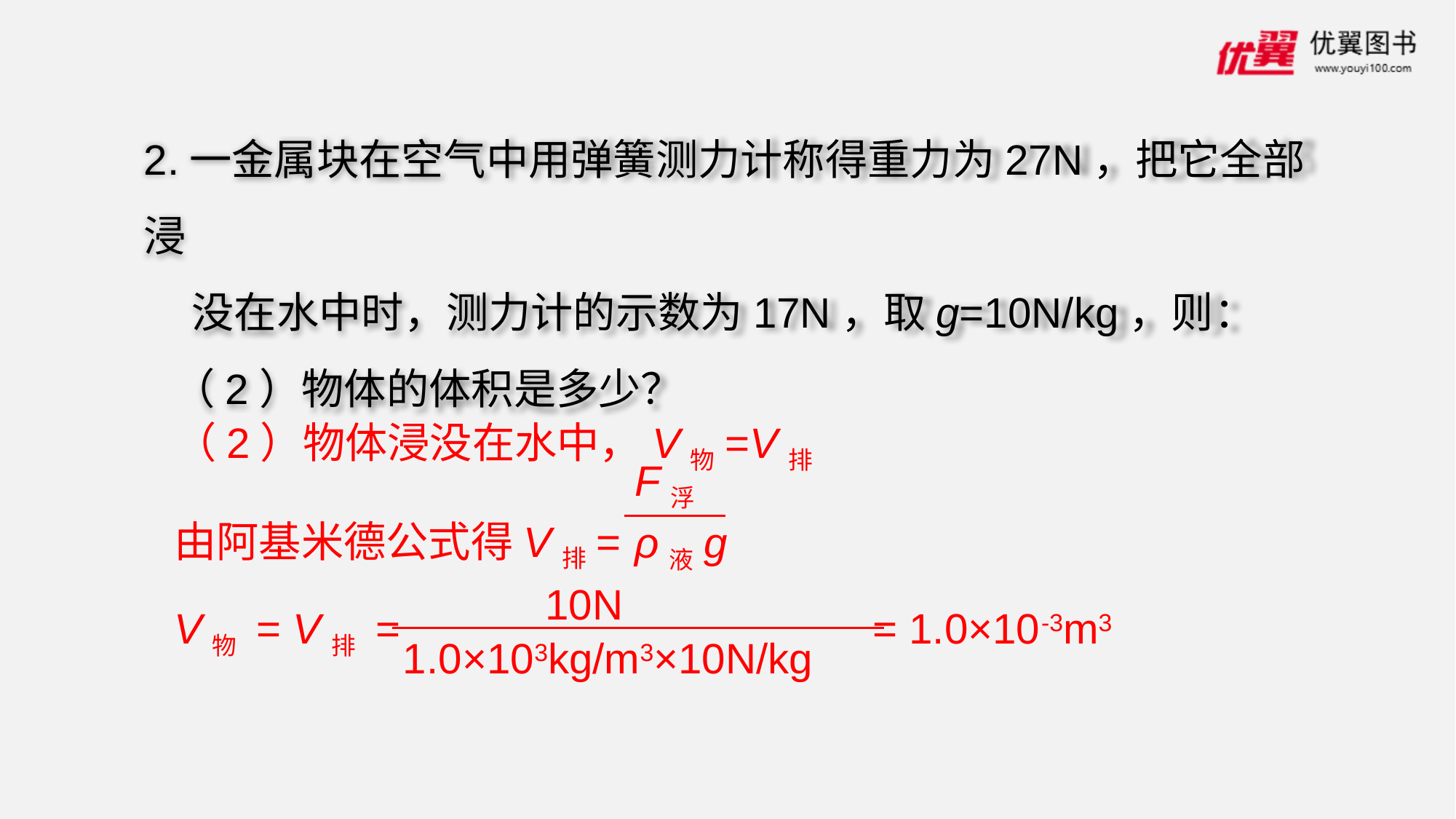

2.一金属块在空气中用弹簧测力计称得重力为27N，把它全部浸
    没在水中时，测力计的示数为17N，取g=10N/kg，则：
  （2）物体的体积是多少？
（2）物体浸没在水中，V物=V排
由阿基米德公式得V排=
F浮
ρ液g
10N
1.0×103kg/m3×10N/kg
V物 = V排 =                                        = 1.0×10-3m3